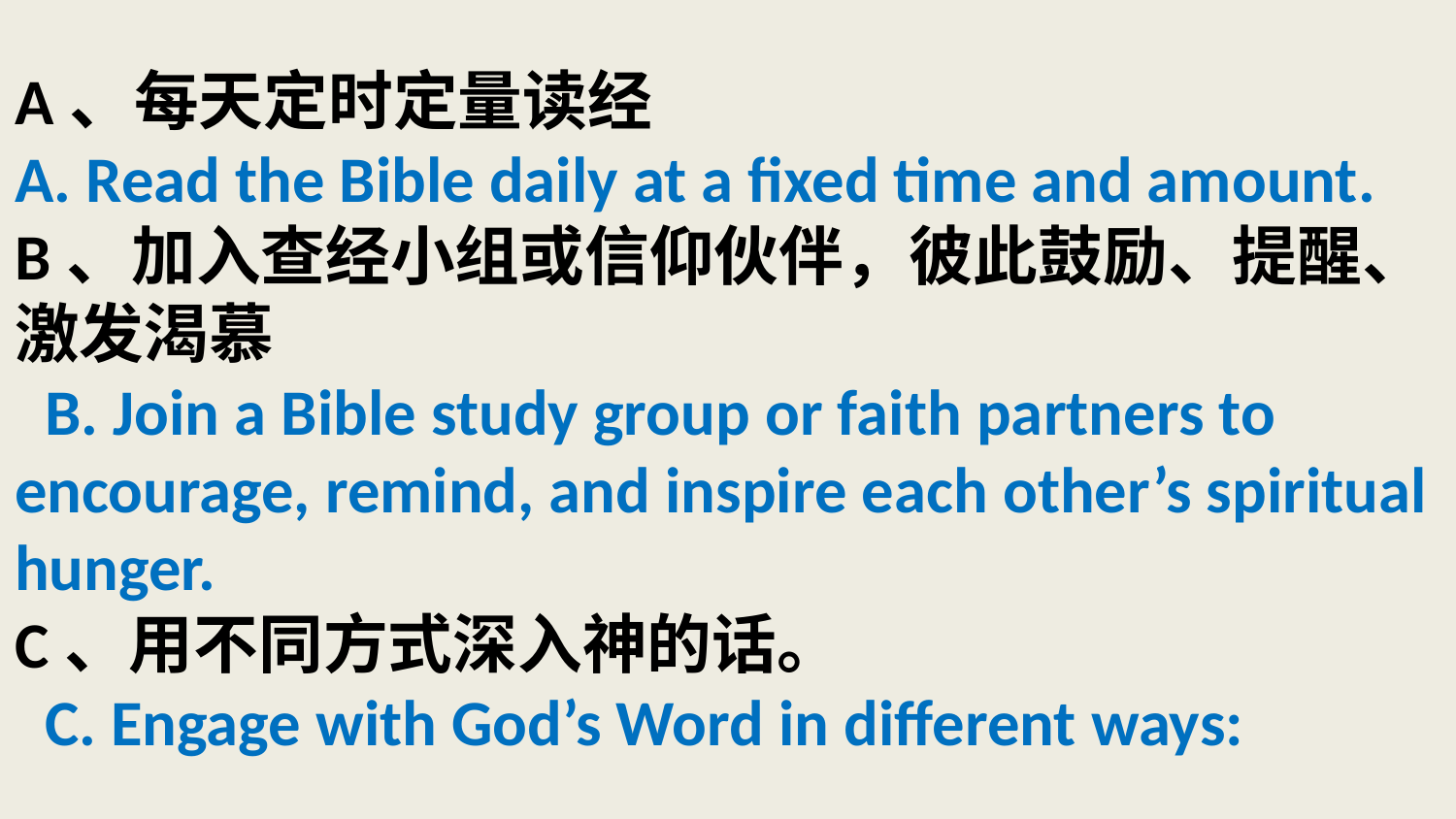

# A、每天定时定量读经 A. Read the Bible daily at a fixed time and amount. B、加入查经小组或信仰伙伴，彼此鼓励、提醒、激发渴慕 B. Join a Bible study group or faith partners to encourage, remind, and inspire each other’s spiritual hunger. C、用不同方式深入神的话。 C. Engage with God’s Word in different ways: